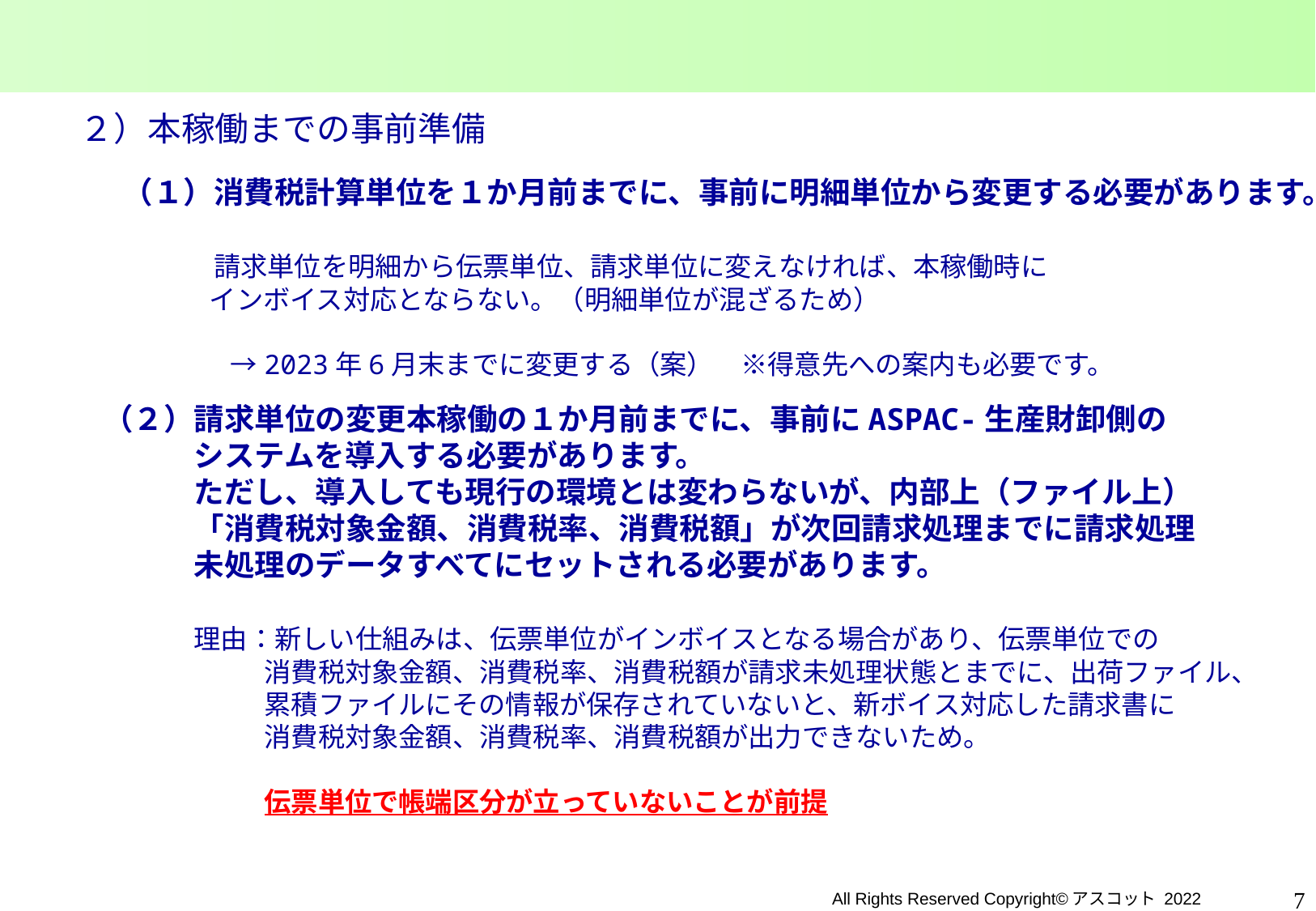

２）本稼働までの事前準備
（１）消費税計算単位を１か月前までに、事前に明細単位から変更する必要があります。

　　　請求単位を明細から伝票単位、請求単位に変えなければ、本稼働時に
　　　 インボイス対応とならない。（明細単位が混ざるため）

　　　　→2023年6月末までに変更する（案）　※得意先への案内も必要です。
（２）請求単位の変更本稼働の１か月前までに、事前にASPAC-生産財卸側の
　　　システムを導入する必要があります。
　　　ただし、導入しても現行の環境とは変わらないが、内部上（ファイル上）
　　　「消費税対象金額、消費税率、消費税額」が次回請求処理までに請求処理
　　　未処理のデータすべてにセットされる必要があります。

　　　理由：新しい仕組みは、伝票単位がインボイスとなる場合があり、伝票単位での
　　　　　　消費税対象金額、消費税率、消費税額が請求未処理状態とまでに、出荷ファイル、
　　　　　　累積ファイルにその情報が保存されていないと、新ボイス対応した請求書に
　　　　　　消費税対象金額、消費税率、消費税額が出力できないため。

　　　　　　伝票単位で帳端区分が立っていないことが前提